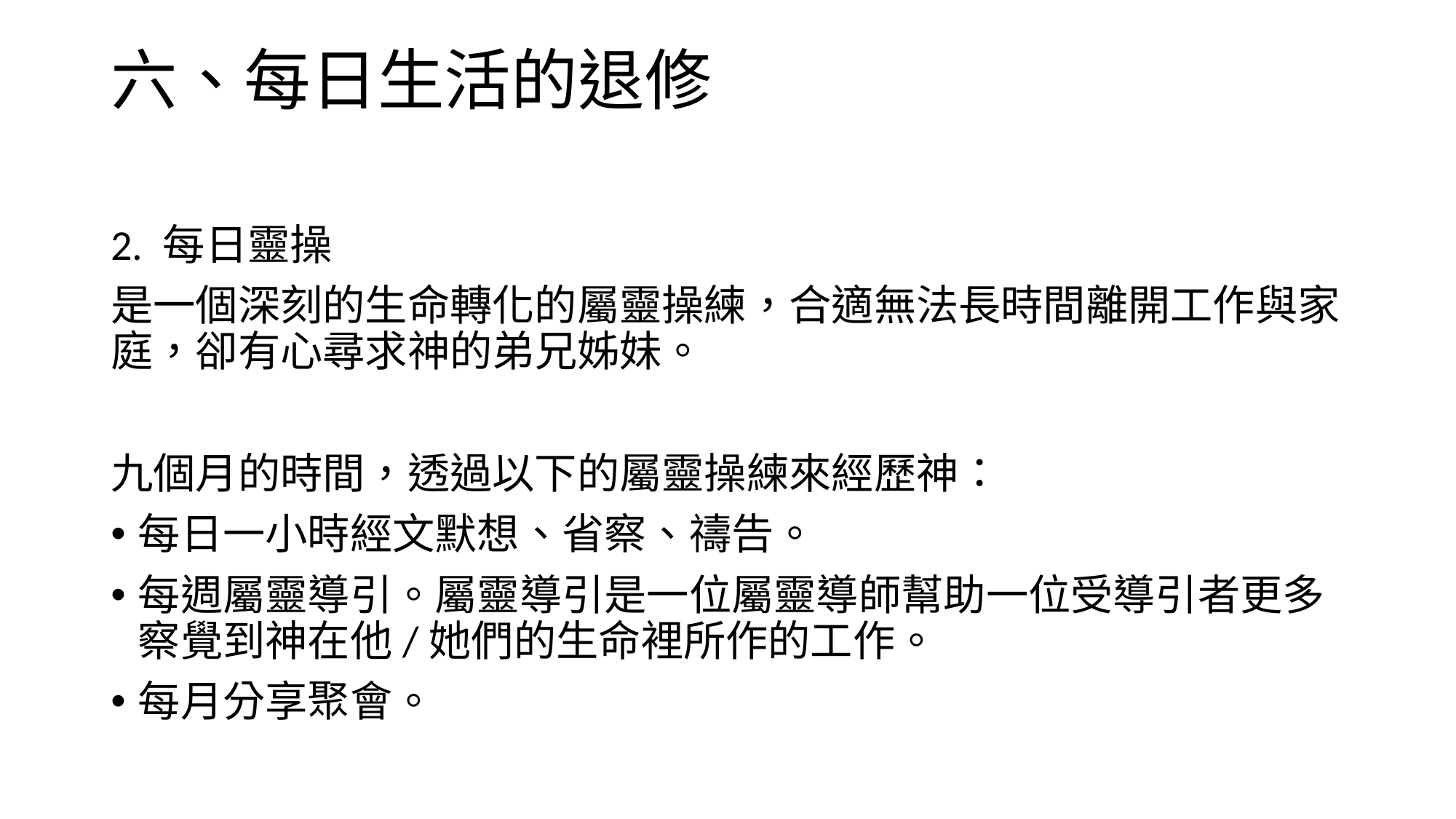

# 六、每日生活的退修
2. 每日靈操
是一個深刻的生命轉化的屬靈操練，合適無法長時間離開工作與家庭，卻有心尋求神的弟兄姊妹。

九個月的時間，透過以下的屬靈操練來經歷神：
每日一小時經文默想、省察、禱告。
每週屬靈導引。屬靈導引是一位屬靈導師幫助一位受導引者更多察覺到神在他/她們的生命裡所作的工作。
每月分享聚會。